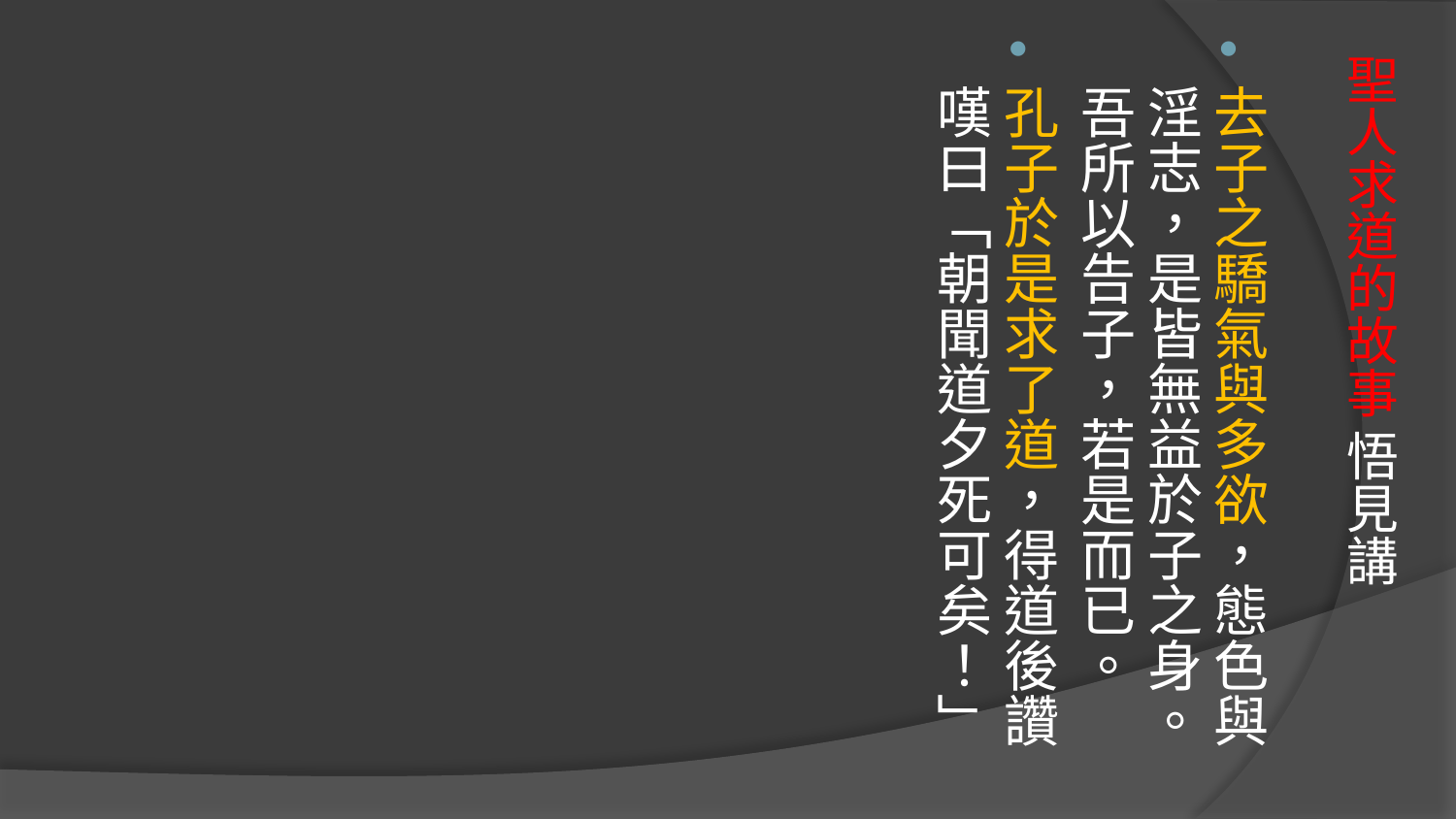

去子之驕氣與多欲，態色與淫志，是皆無益於子之身。吾所以告子，若是而已。
孔子於是求了道，得道後讚嘆曰「朝聞道夕死可矣！」

# 聖人求道的故事 悟見講